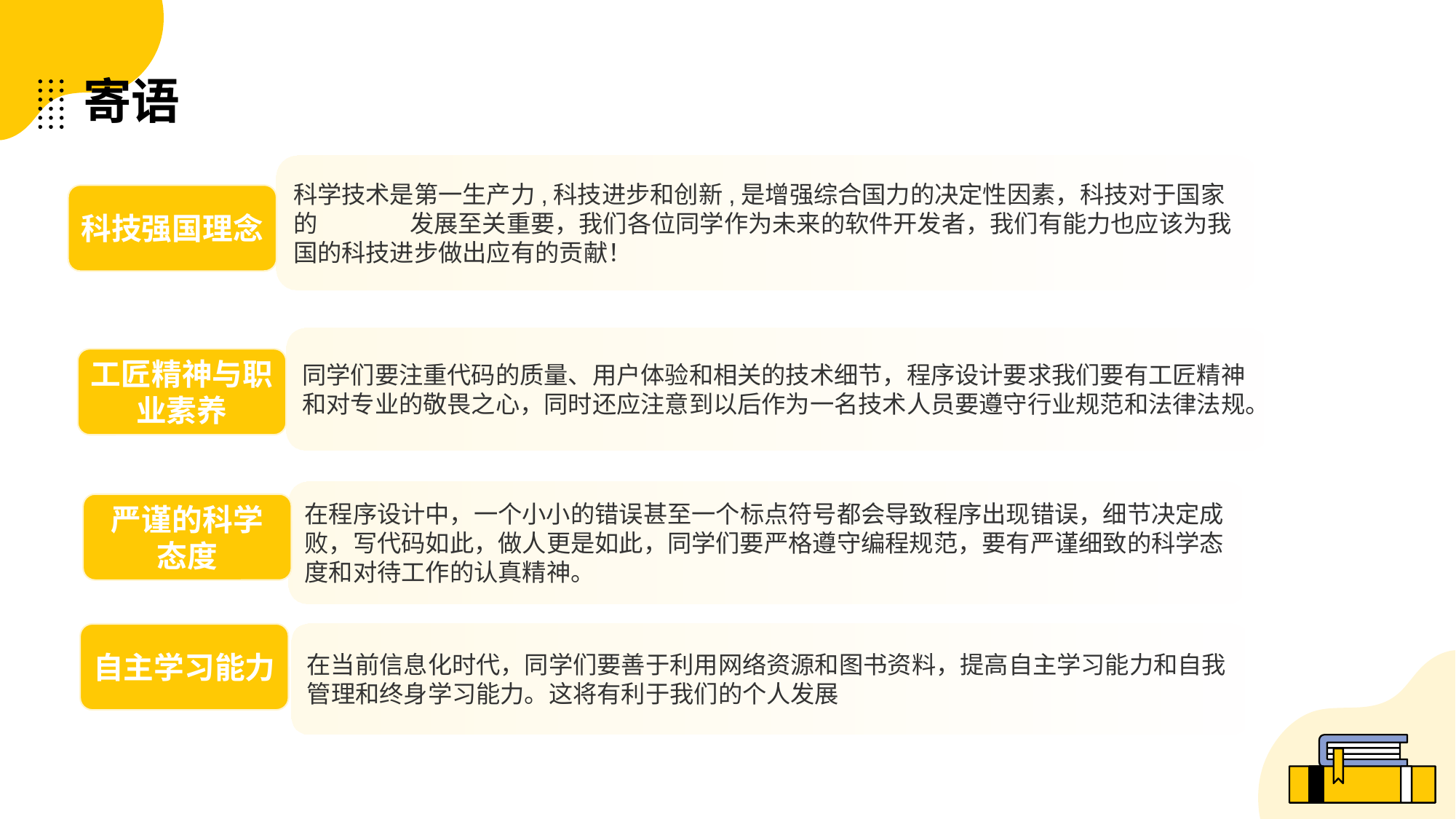

# 寄语
科学技术是第一生产力,科技进步和创新,是增强综合国力的决定性因素，科技对于国家的                 发展至关重要，我们各位同学作为未来的软件开发者，我们有能力也应该为我国的科技进步做出应有的贡献！

科技强国理念
同学们要注重代码的质量、用户体验和相关的技术细节，程序设计要求我们要有工匠精神和对专业的敬畏之心，同时还应注意到以后作为一名技术人员要遵守行业规范和法律法规。
工匠精神与职业素养

在程序设计中，一个小小的错误甚至一个标点符号都会导致程序出现错误，细节决定成败，写代码如此，做人更是如此，同学们要严格遵守编程规范，要有严谨细致的科学态度和对待工作的认真精神。
严谨的科学
态度

自主学习能力
在当前信息化时代，同学们要善于利用网络资源和图书资料，提高自主学习能力和自我管理和终身学习能力。这将有利于我们的个人发展